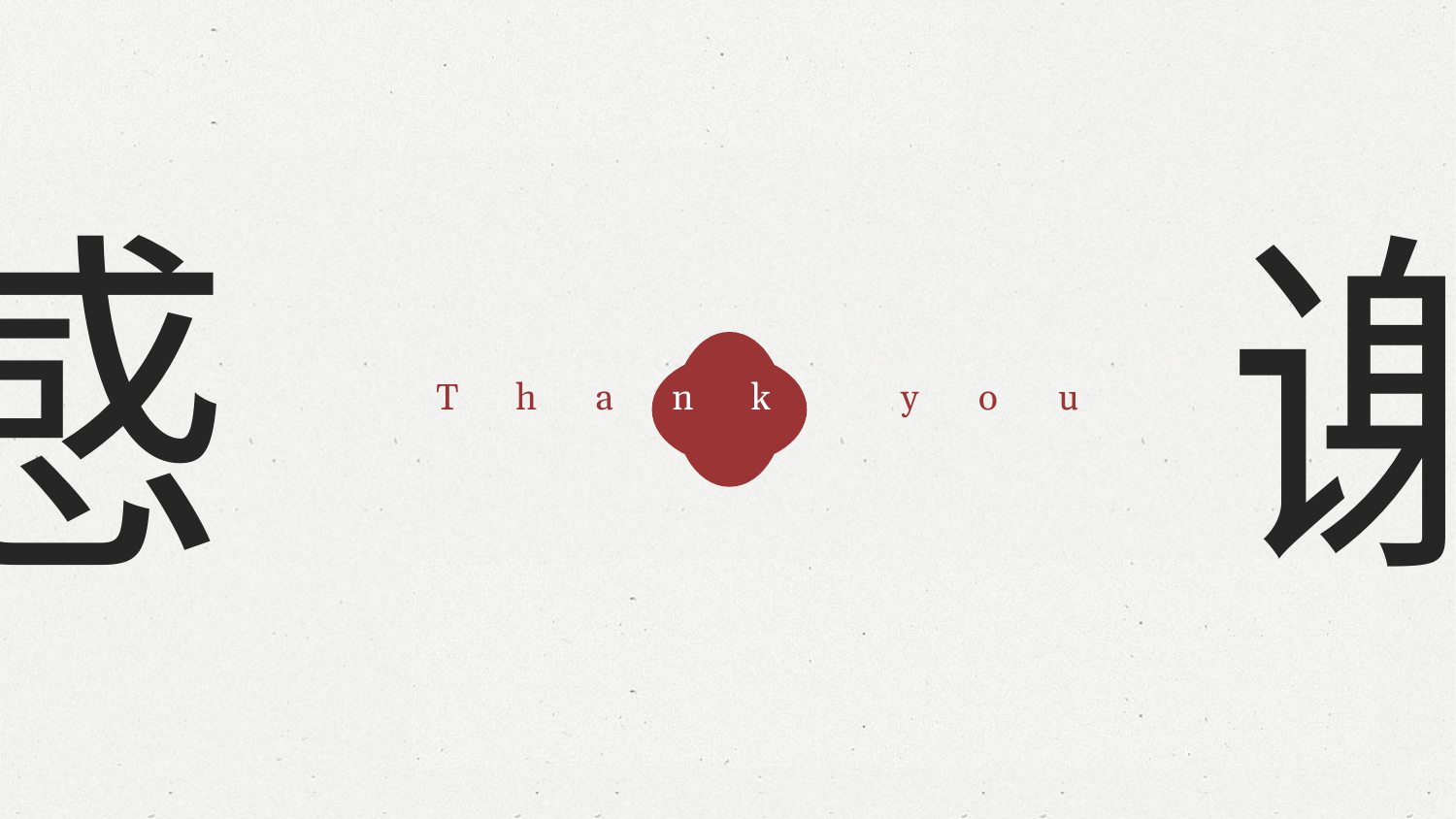

# 感
谢

T	h	a	n	k
y	o	u